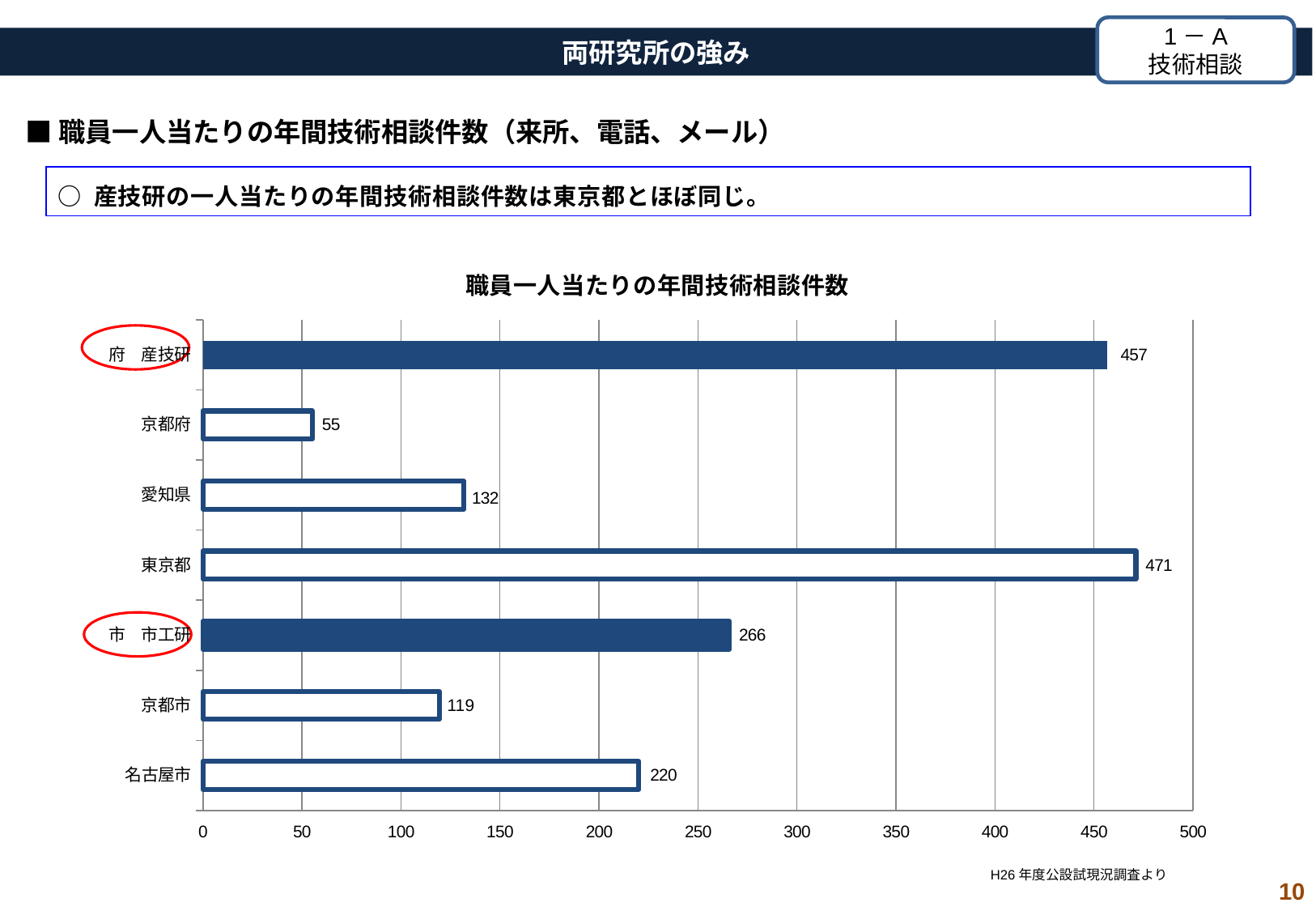

1－A
技術相談
# 両研究所の強み

■職員一人当たりの年間技術相談件数（来所、電話、メール）
○ 産技研の一人当たりの年間技術相談件数は東京都とほぼ同じ。

### Chart: 職員一人当たりの年間技術相談件数

| Category |  |
|---|---|
| 府　産技研 | 456.7515923566879 |
| 京都府 | 55.19512195121951 |
| 愛知県 | 131.75882352941176 |
| 東京都 | 471.1498257839721 |
| 市　市工研 | 265.83870967741933 |
| 京都市 | 119.33333333333333 |
| 名古屋市 | 220.07692307692307 |

H26年度公設試現況調査より
10